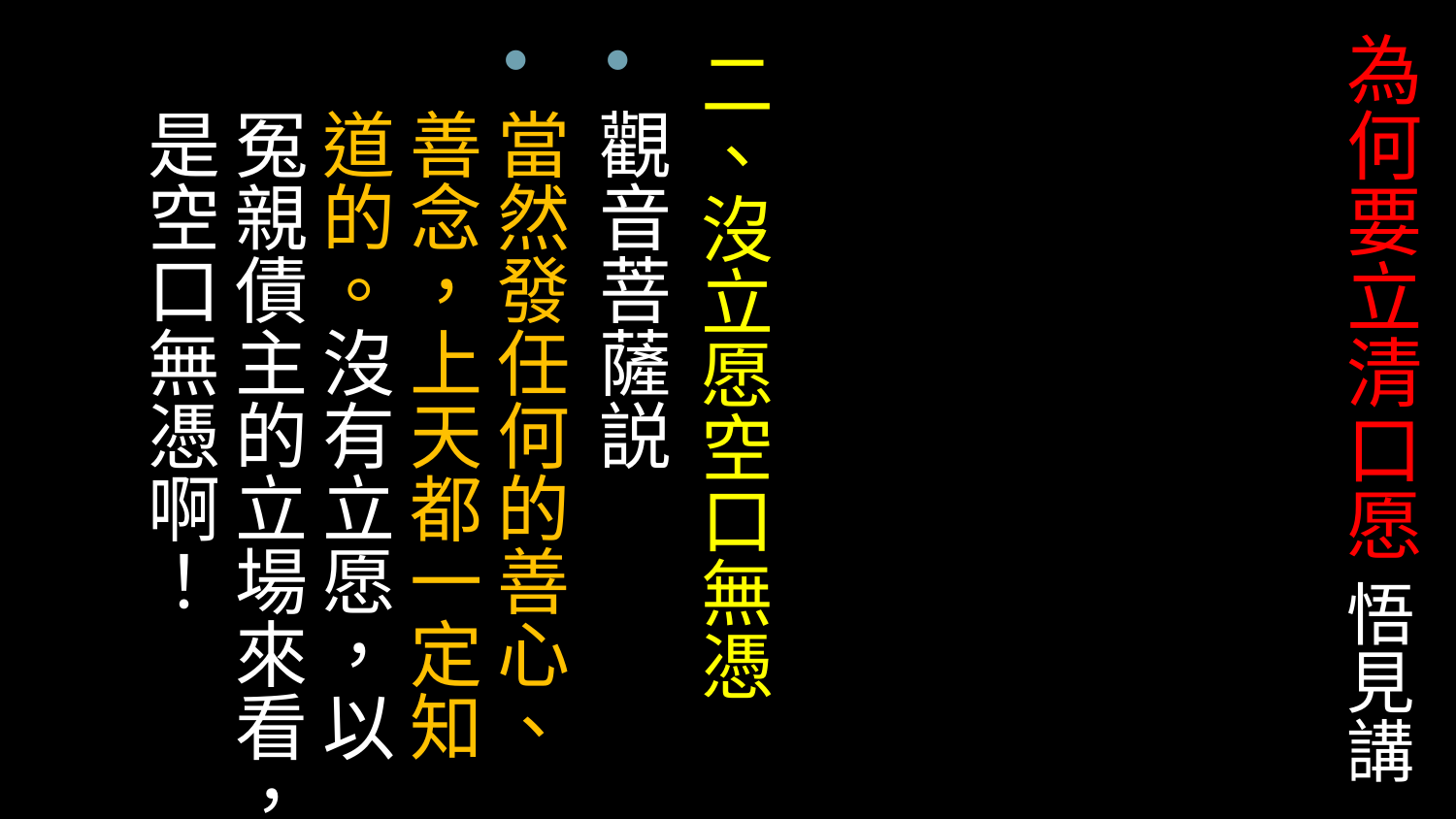

# 為何要立清口愿 悟見講
二、沒立愿空口無憑
觀音菩薩説
當然發任何的善心、善念，上天都一定知道的。沒有立愿，以冤親債主的立場來看，是空口無憑啊！